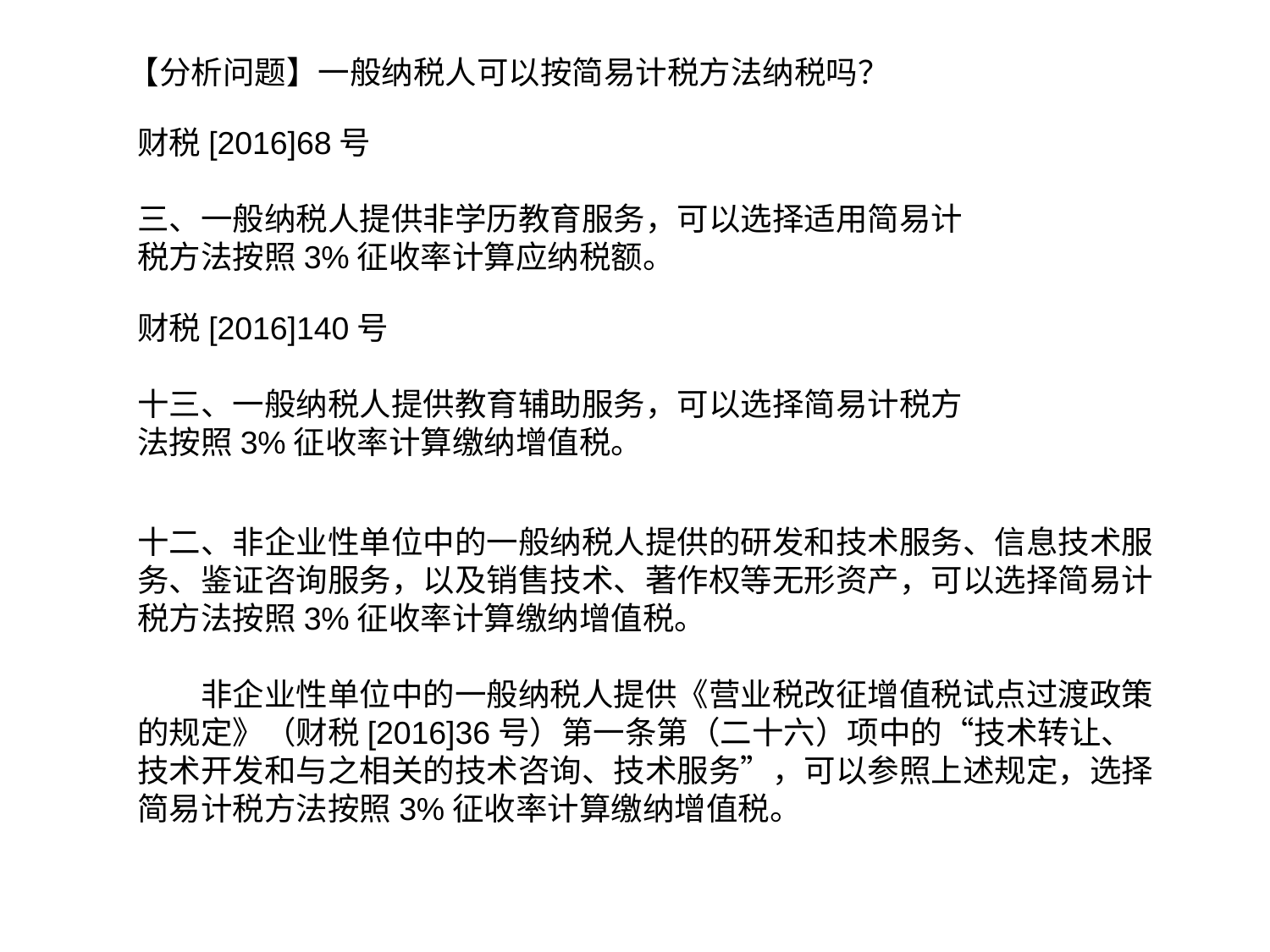

【分析问题】一般纳税人可以按简易计税方法纳税吗？
财税[2016]68号

三、一般纳税人提供非学历教育服务，可以选择适用简易计税方法按照3%征收率计算应纳税额。
财税[2016]140号

十三、一般纳税人提供教育辅助服务，可以选择简易计税方法按照3%征收率计算缴纳增值税。
十二、非企业性单位中的一般纳税人提供的研发和技术服务、信息技术服务、鉴证咨询服务，以及销售技术、著作权等无形资产，可以选择简易计税方法按照3%征收率计算缴纳增值税。

　　非企业性单位中的一般纳税人提供《营业税改征增值税试点过渡政策的规定》（财税[2016]36号）第一条第（二十六）项中的“技术转让、技术开发和与之相关的技术咨询、技术服务”，可以参照上述规定，选择简易计税方法按照3%征收率计算缴纳增值税。